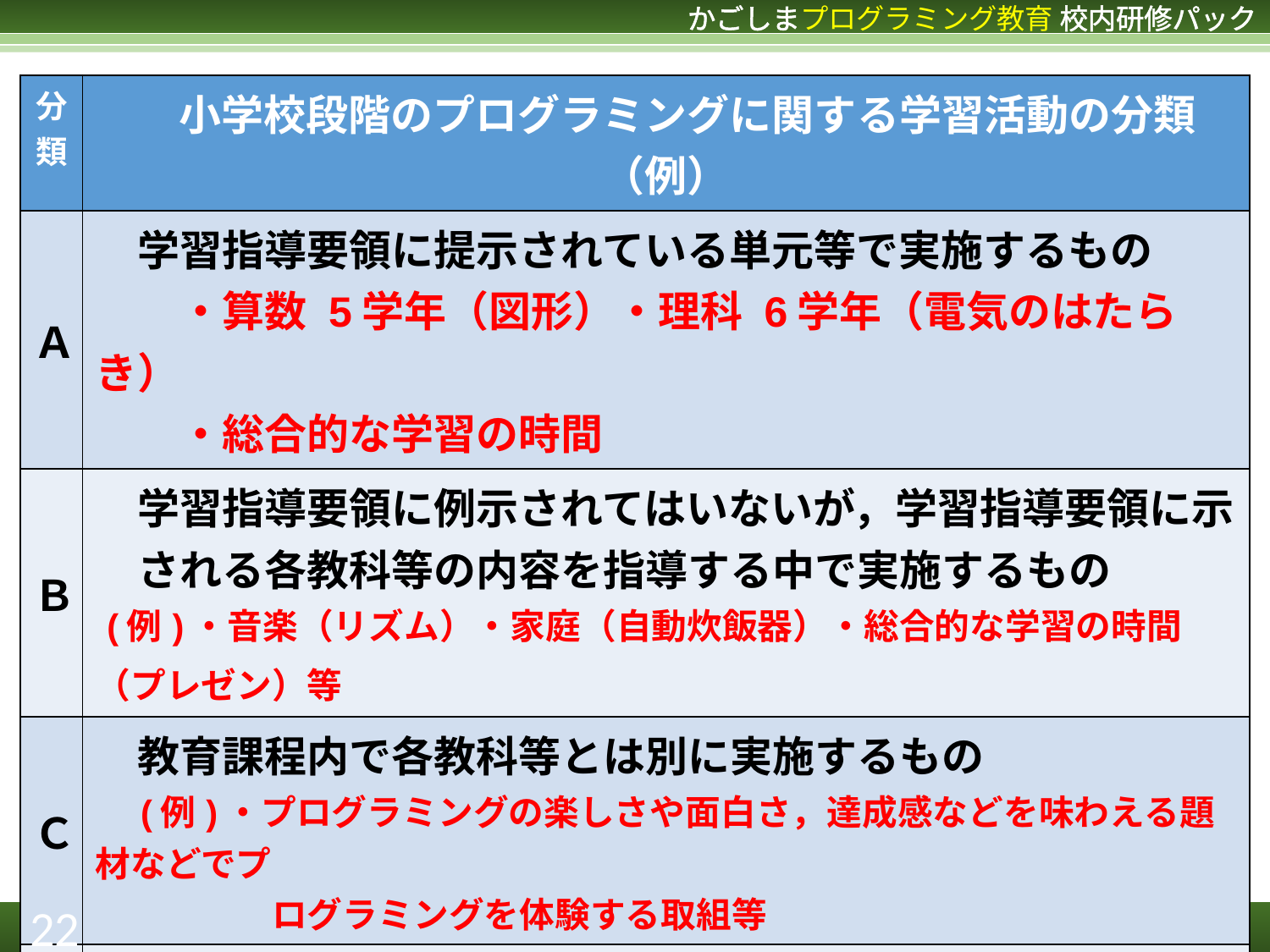

| 分類 | 小学校段階のプログラミングに関する学習活動の分類（例） |
| --- | --- |
| Ａ | 学習指導要領に提示されている単元等で実施するもの 　　・算数 5学年（図形）・理科 6学年（電気のはたらき） 　　・総合的な学習の時間 |
| Ｂ | 学習指導要領に例示されてはいないが，学習指導要領に示 　される各教科等の内容を指導する中で実施するもの (例)・音楽（リズム）・家庭（自動炊飯器）・総合的な学習の時間（プレゼン）等 |
| Ｃ | 教育課程内で各教科等とは別に実施するもの 　(例)・プログラミングの楽しさや面白さ，達成感などを味わえる題材などでプ 　　　　　ログラミングを体験する取組等 |
| Ｄ | クラブ活動など，特定の児童を対象として，教育課程内で実施 　するもの　(例)・コンピュータクラブ，プログラミングクラブ等 |
| Ｅ | 学校を会場とするが，教育課程外のもの |
| Ｆ | 学校外でのプログラミングの学習機会 |
22